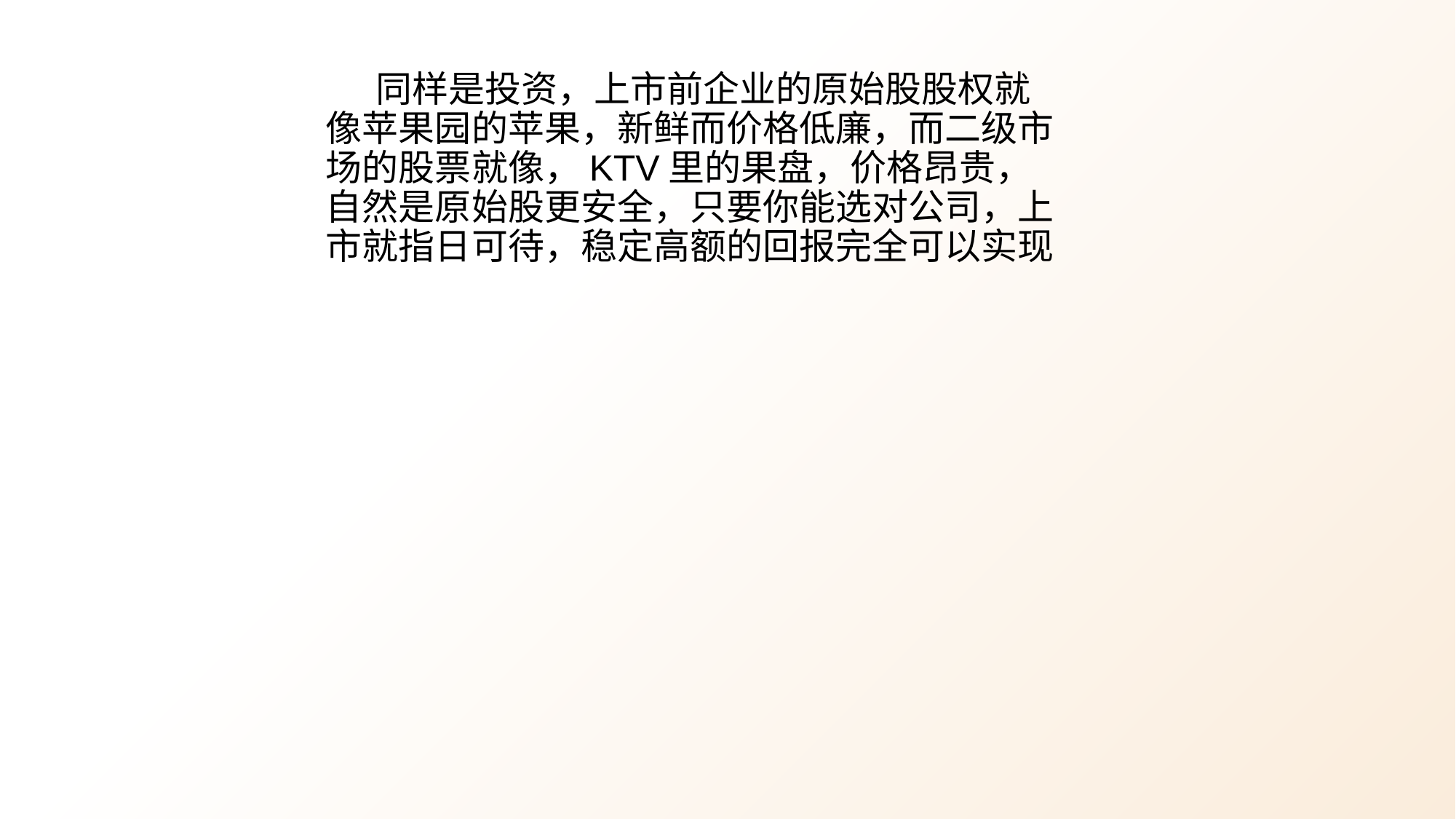

同样是投资，上市前企业的原始股股权就像苹果园的苹果，新鲜而价格低廉，而二级市场的股票就像，KTV里的果盘，价格昂贵，自然是原始股更安全，只要你能选对公司，上市就指日可待，稳定高额的回报完全可以实现